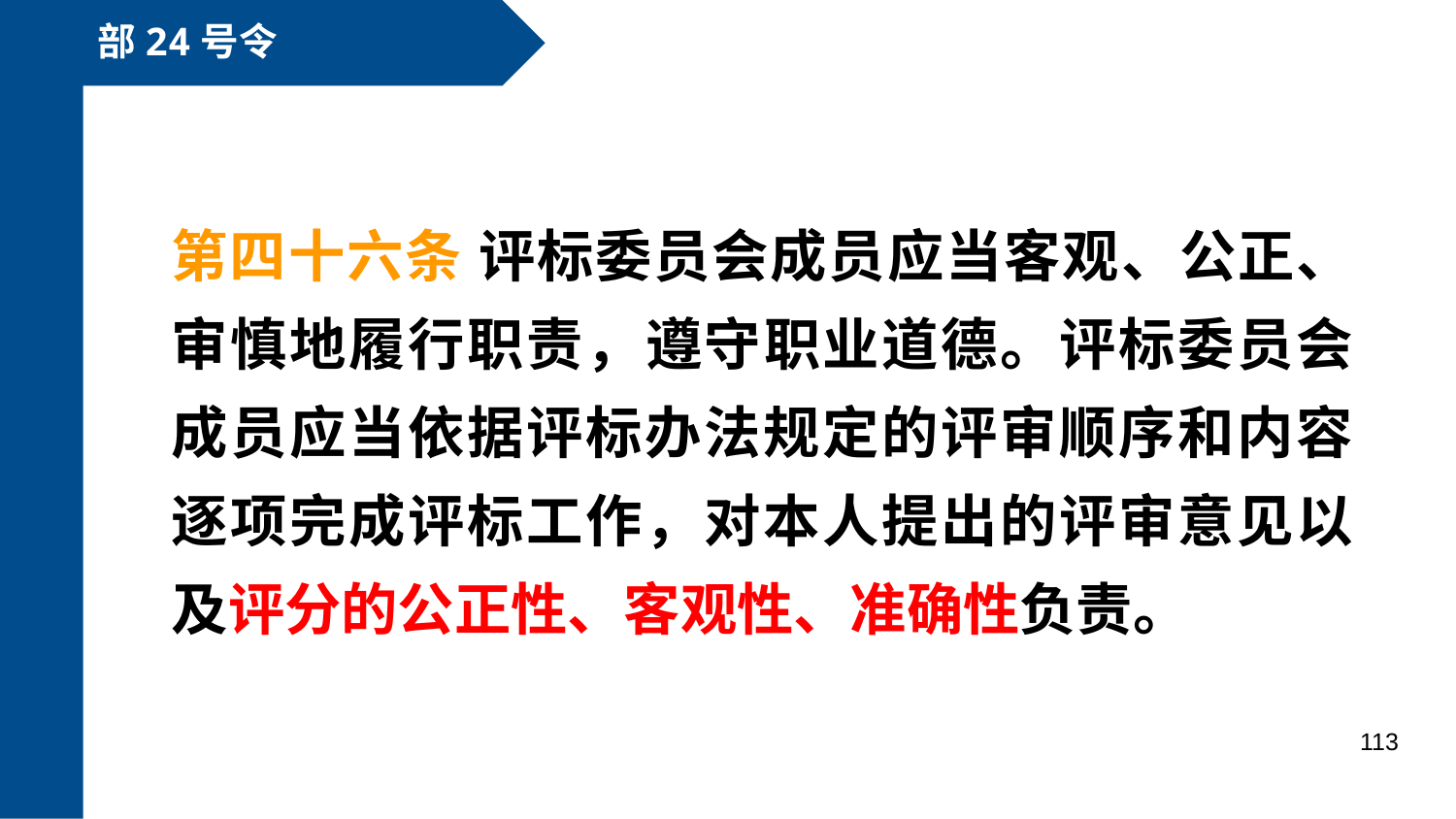

部24号令
第四十六条 评标委员会成员应当客观、公正、审慎地履行职责，遵守职业道德。评标委员会成员应当依据评标办法规定的评审顺序和内容逐项完成评标工作，对本人提出的评审意见以及评分的公正性、客观性、准确性负责。

113